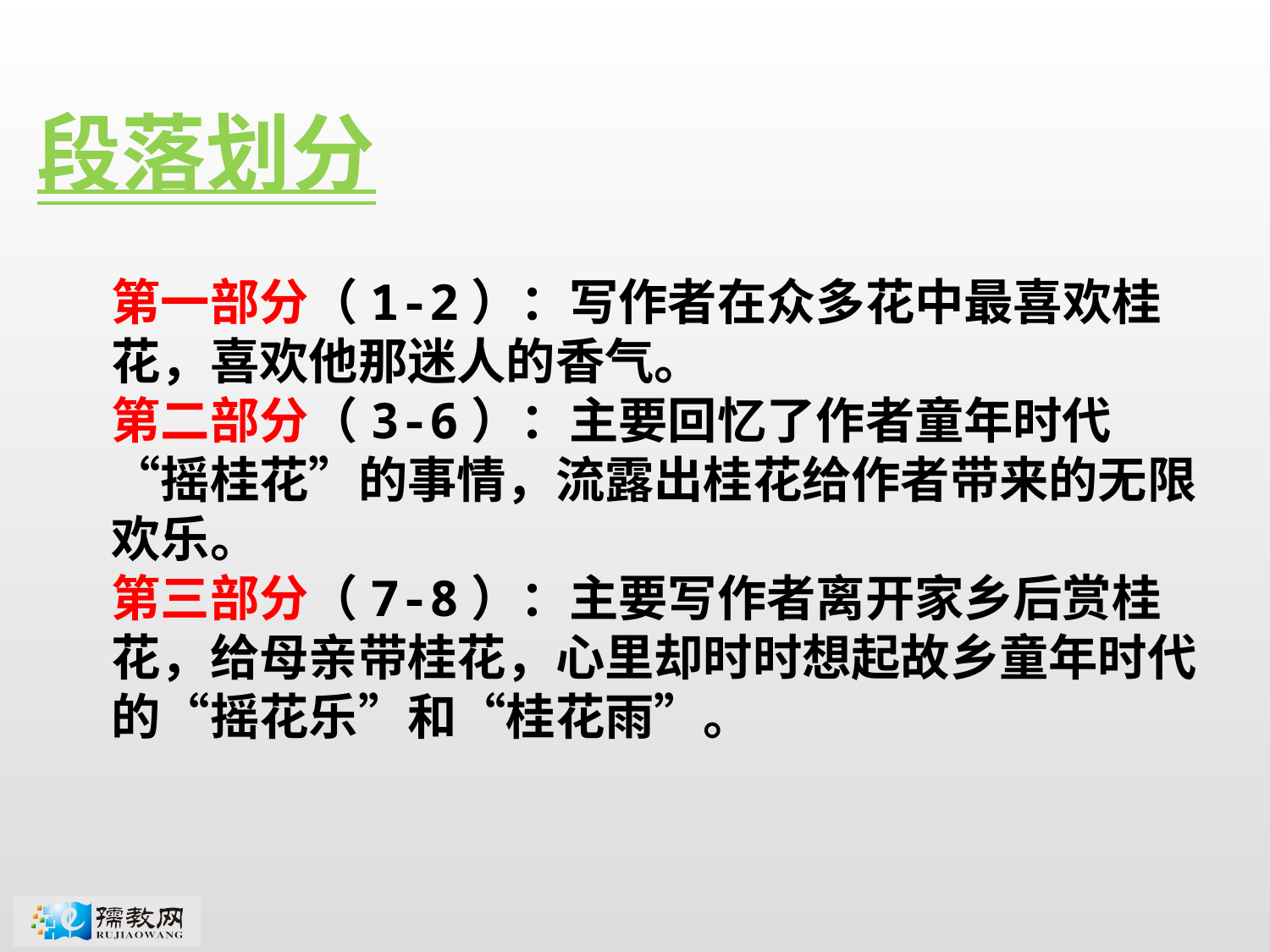

段落划分
第一部分（1-2）：写作者在众多花中最喜欢桂花，喜欢他那迷人的香气。
第二部分（3-6）：主要回忆了作者童年时代“摇桂花”的事情，流露出桂花给作者带来的无限欢乐。
第三部分（7-8）：主要写作者离开家乡后赏桂花，给母亲带桂花，心里却时时想起故乡童年时代的“摇花乐”和“桂花雨”。